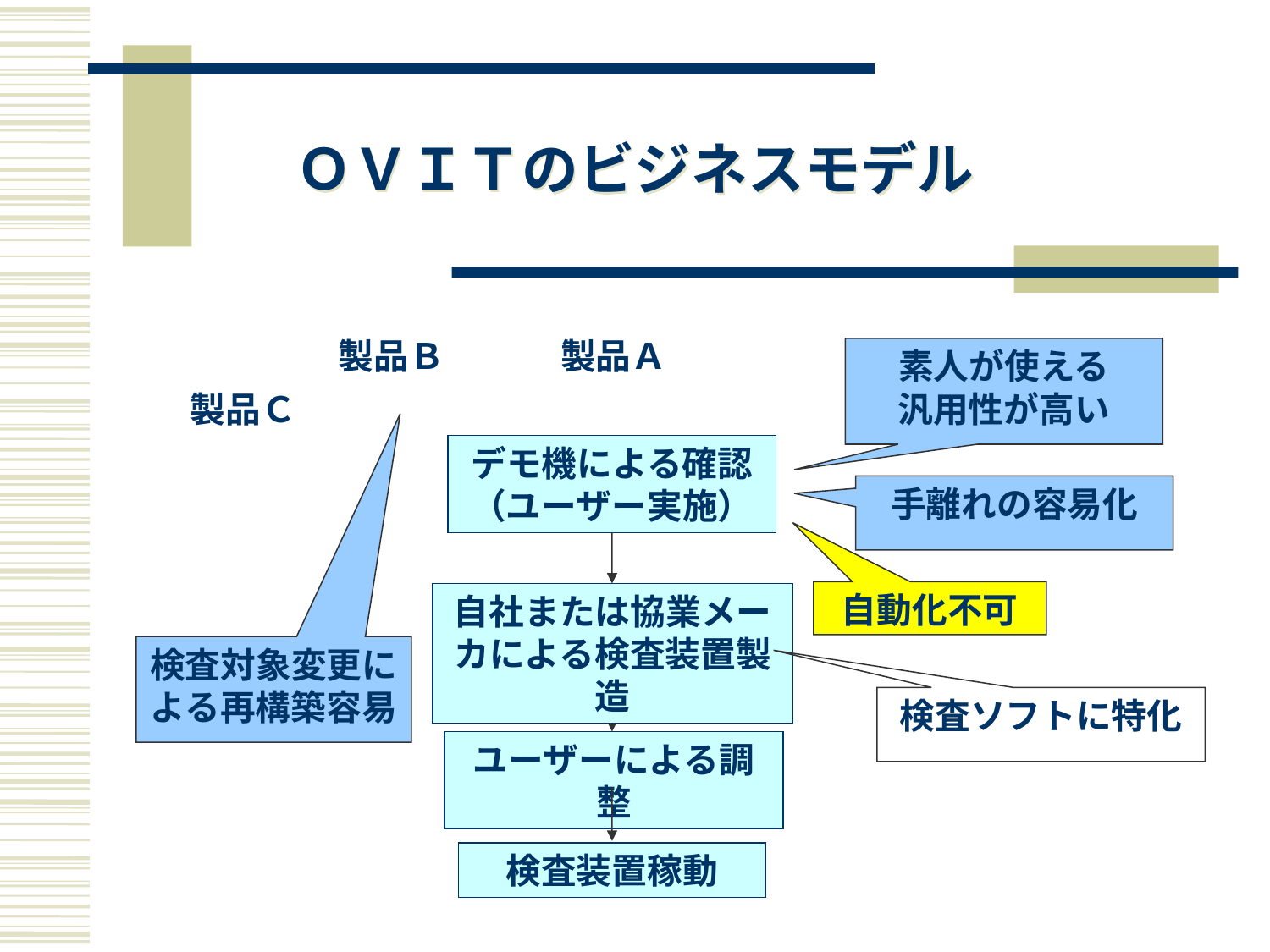

# ＯＶＩＴのビジネスモデル
製品Ｂ
製品Ａ
素人が使える
汎用性が高い
手離れの容易化
自動化不可
検査対象変更による再構築容易
検査ソフトに特化
製品Ｃ
デモ機による確認（ユーザー実施）

自社または協業メーカによる検査装置製造

ユーザーによる調整

検査装置稼動